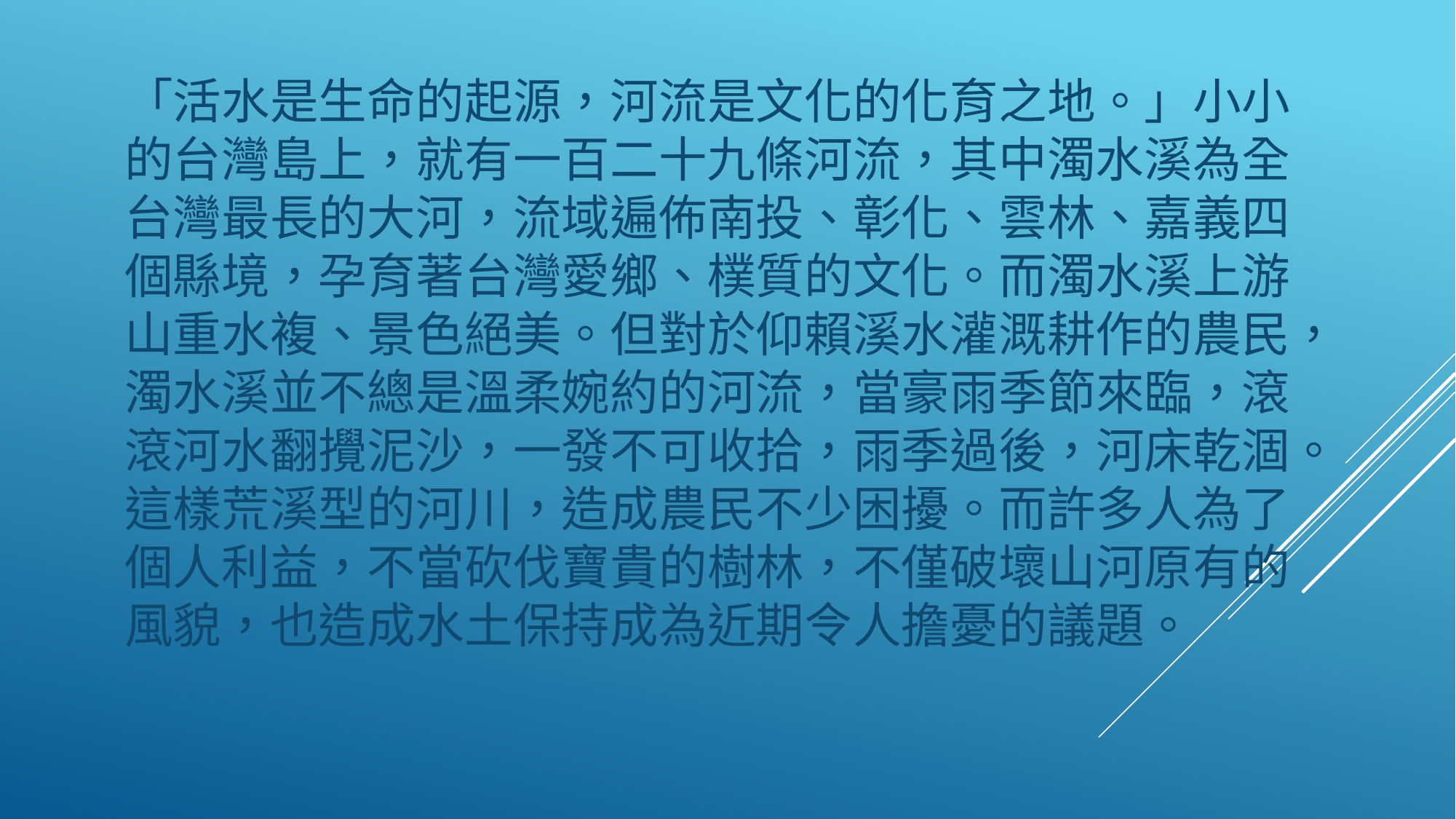

「活水是生命的起源，河流是文化的化育之地。」小小的台灣島上，就有一百二十九條河流，其中濁水溪為全台灣最長的大河，流域遍佈南投、彰化、雲林、嘉義四個縣境，孕育著台灣愛鄉、樸質的文化。而濁水溪上游山重水複、景色絕美。但對於仰賴溪水灌溉耕作的農民，濁水溪並不總是溫柔婉約的河流，當豪雨季節來臨，滾滾河水翻攪泥沙，一發不可收拾，雨季過後，河床乾涸。這樣荒溪型的河川，造成農民不少困擾。而許多人為了個人利益，不當砍伐寶貴的樹林，不僅破壞山河原有的風貌，也造成水土保持成為近期令人擔憂的議題。